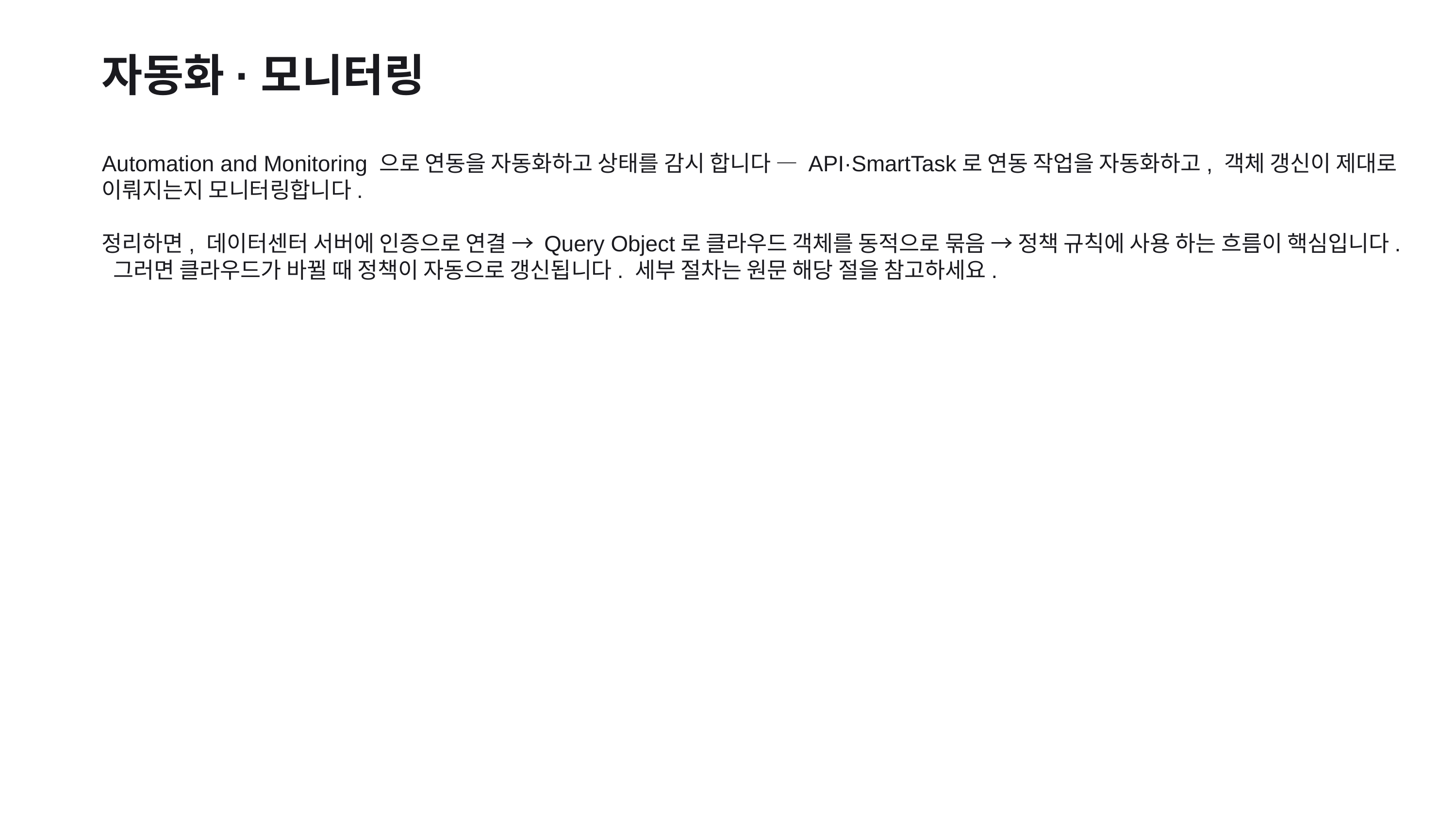

자동화·모니터링
Automation and Monitoring 으로 연동을 자동화하고 상태를 감시 합니다 — API·SmartTask로 연동 작업을 자동화하고, 객체 갱신이 제대로 이뤄지는지 모니터링합니다.

정리하면, 데이터센터 서버에 인증으로 연결 → Query Object로 클라우드 객체를 동적으로 묶음 → 정책 규칙에 사용 하는 흐름이 핵심입니다. 그러면 클라우드가 바뀔 때 정책이 자동으로 갱신됩니다. 세부 절차는 원문 해당 절을 참고하세요.